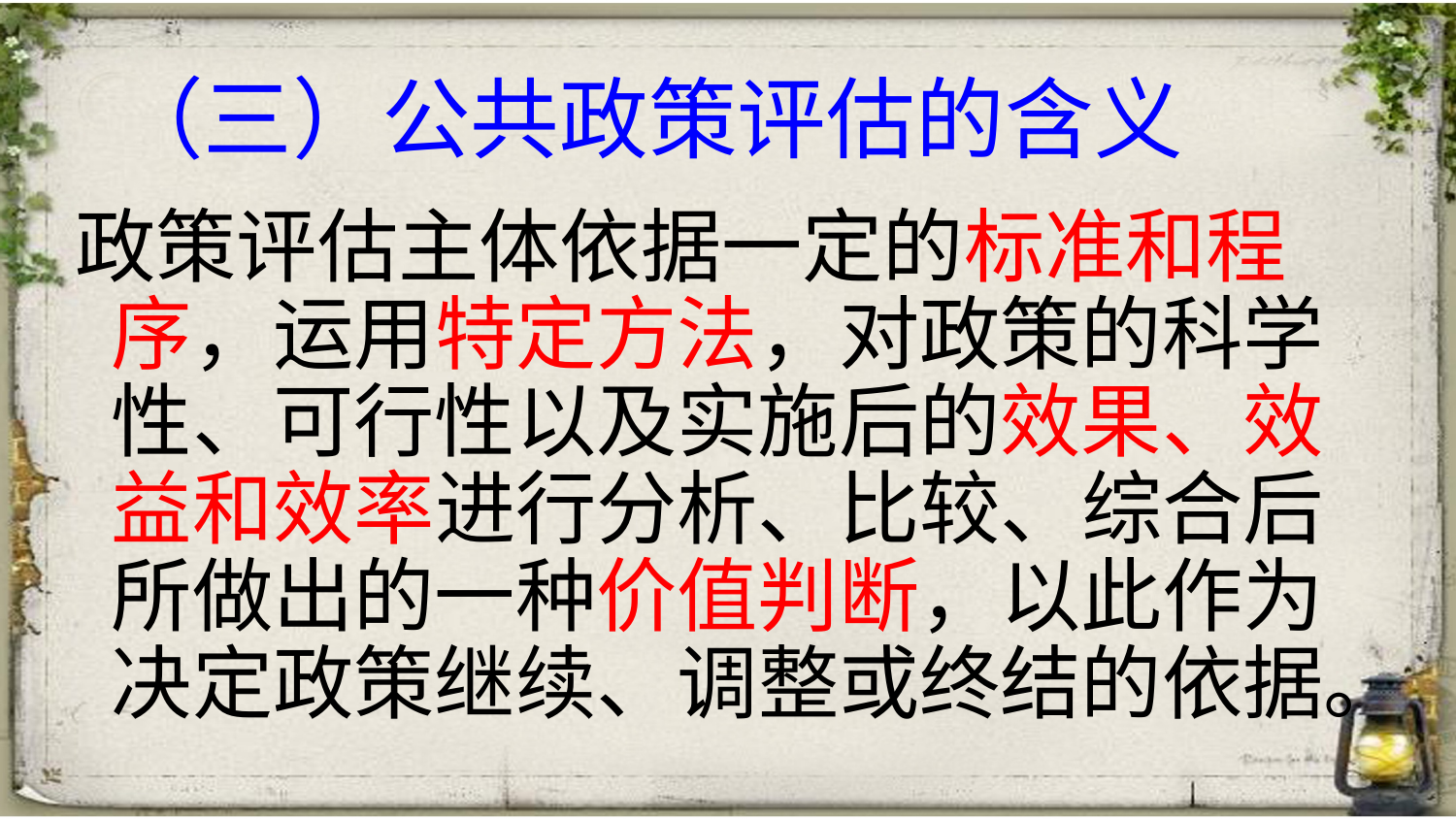

# （三）公共政策评估的含义
政策评估主体依据一定的标准和程序，运用特定方法，对政策的科学性、可行性以及实施后的效果、效益和效率进行分析、比较、综合后所做出的一种价值判断，以此作为决定政策继续、调整或终结的依据。